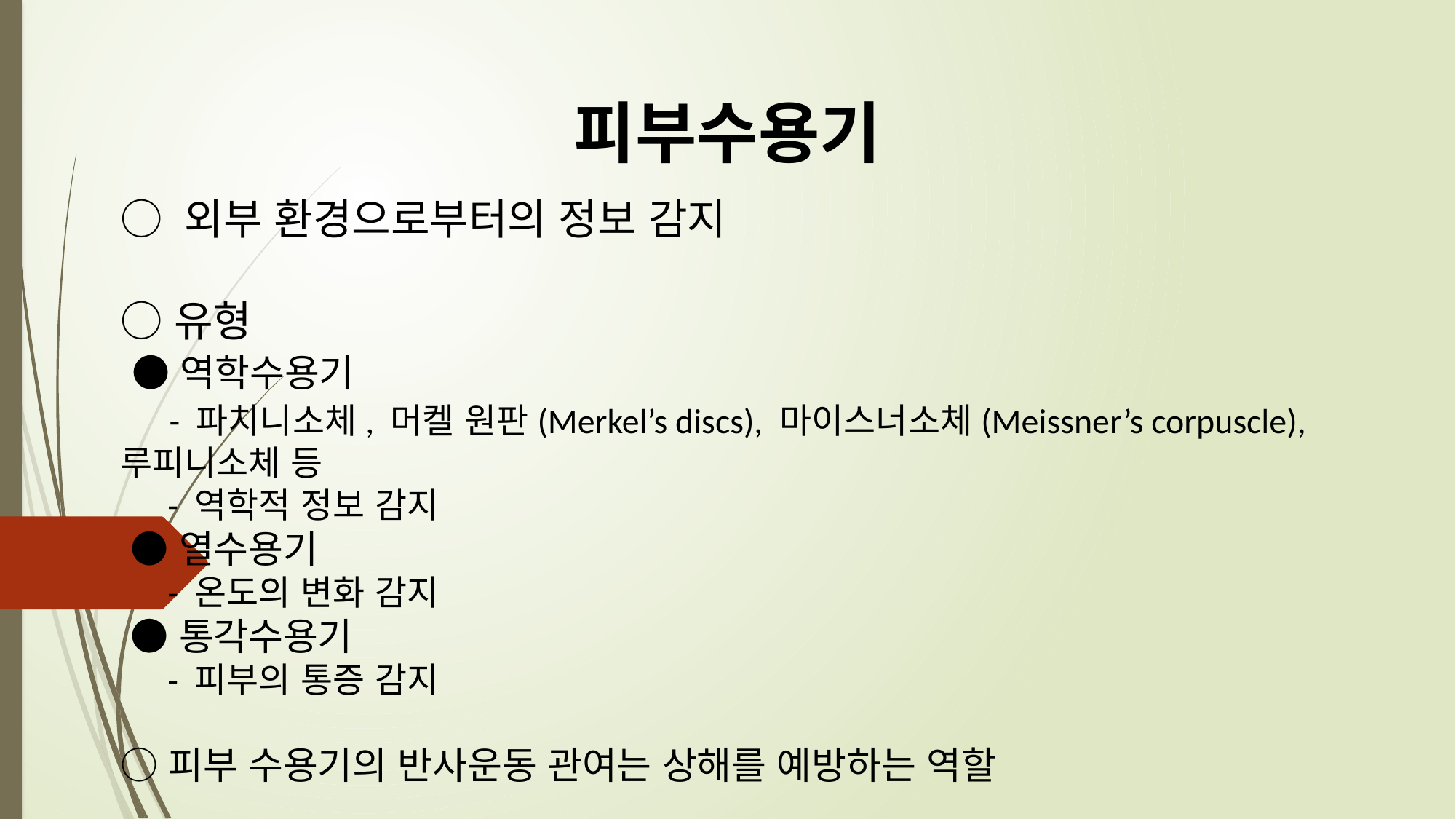

피부수용기
# ○ 외부 환경으로부터의 정보 감지 ○ 유형 ● 역학수용기 - 파치니소체, 머켈 원판(Merkel’s discs), 마이스너소체(Meissner’s corpuscle), 루피니소체 등 - 역학적 정보 감지 ● 열수용기 - 온도의 변화 감지 ● 통각수용기 - 피부의 통증 감지 ○ 피부 수용기의 반사운동 관여는 상해를 예방하는 역할